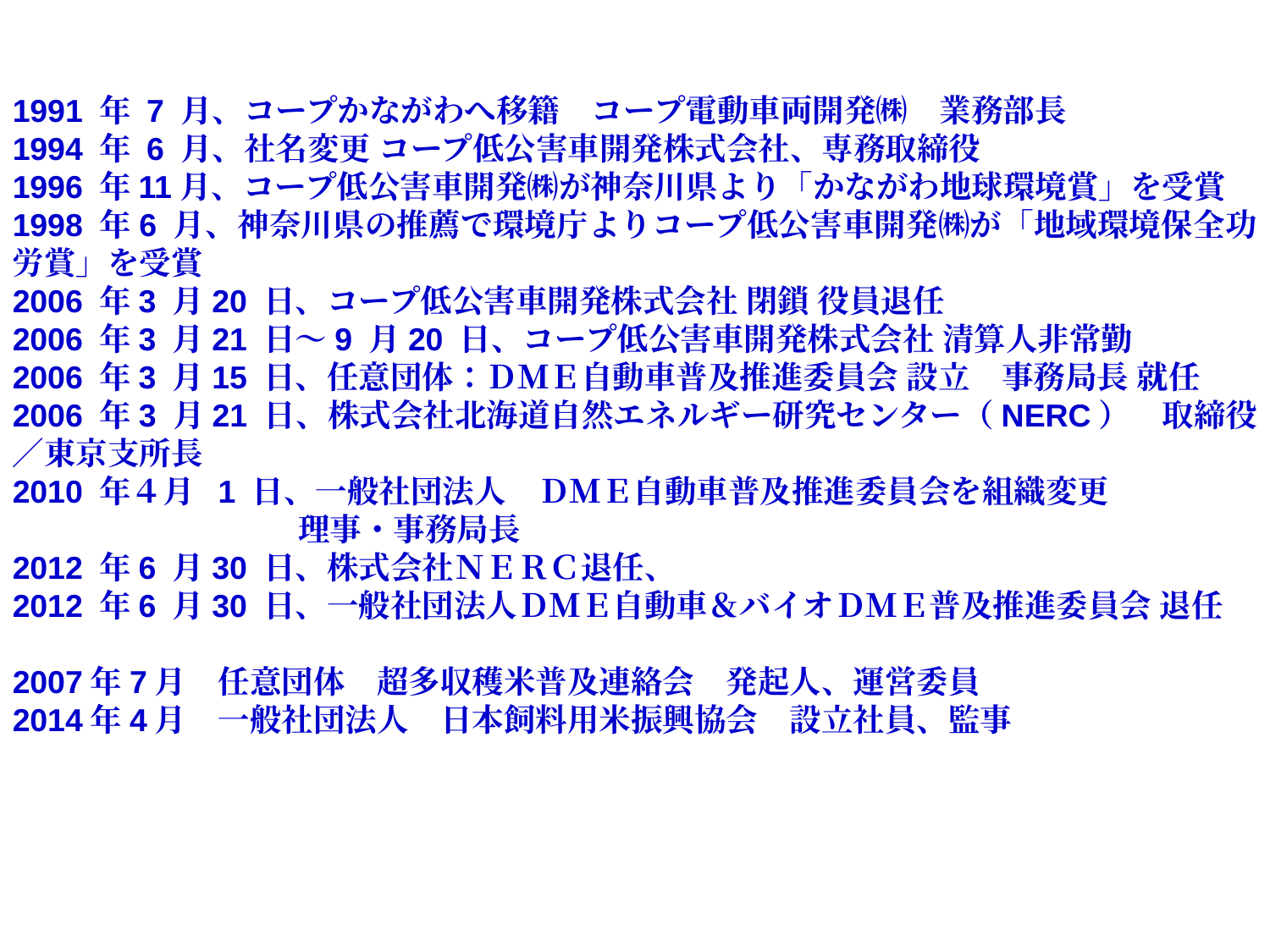

1991 年 7 月、コープかながわへ移籍　コープ電動車両開発㈱　業務部長
1994 年 6 月、社名変更 コープ低公害車開発株式会社、専務取締役
1996 年11月、コープ低公害車開発㈱が神奈川県より「かながわ地球環境賞」を受賞
1998 年6 月、神奈川県の推薦で環境庁よりコープ低公害車開発㈱が「地域環境保全功労賞」を受賞
2006 年3 月20 日、コープ低公害車開発株式会社 閉鎖 役員退任
2006 年3 月21 日～9 月20 日、コープ低公害車開発株式会社 清算人非常勤
2006 年3 月15 日、任意団体：ＤＭＥ自動車普及推進委員会 設立　事務局長 就任
2006 年3 月21 日、株式会社北海道自然エネルギー研究センター（NERC）　取締役／東京支所長
2010 年４月  1 日、一般社団法人　ＤＭＥ自動車普及推進委員会を組織変更
　　　　　　　　　理事・事務局長
2012 年6 月30 日、株式会社ＮＥＲＣ退任、
2012 年6 月30 日、一般社団法人ＤＭＥ自動車＆バイオＤＭＥ普及推進委員会 退任

2007年7月　任意団体　超多収穫米普及連絡会　発起人、運営委員
2014年4月　一般社団法人　日本飼料用米振興協会　設立社員、監事